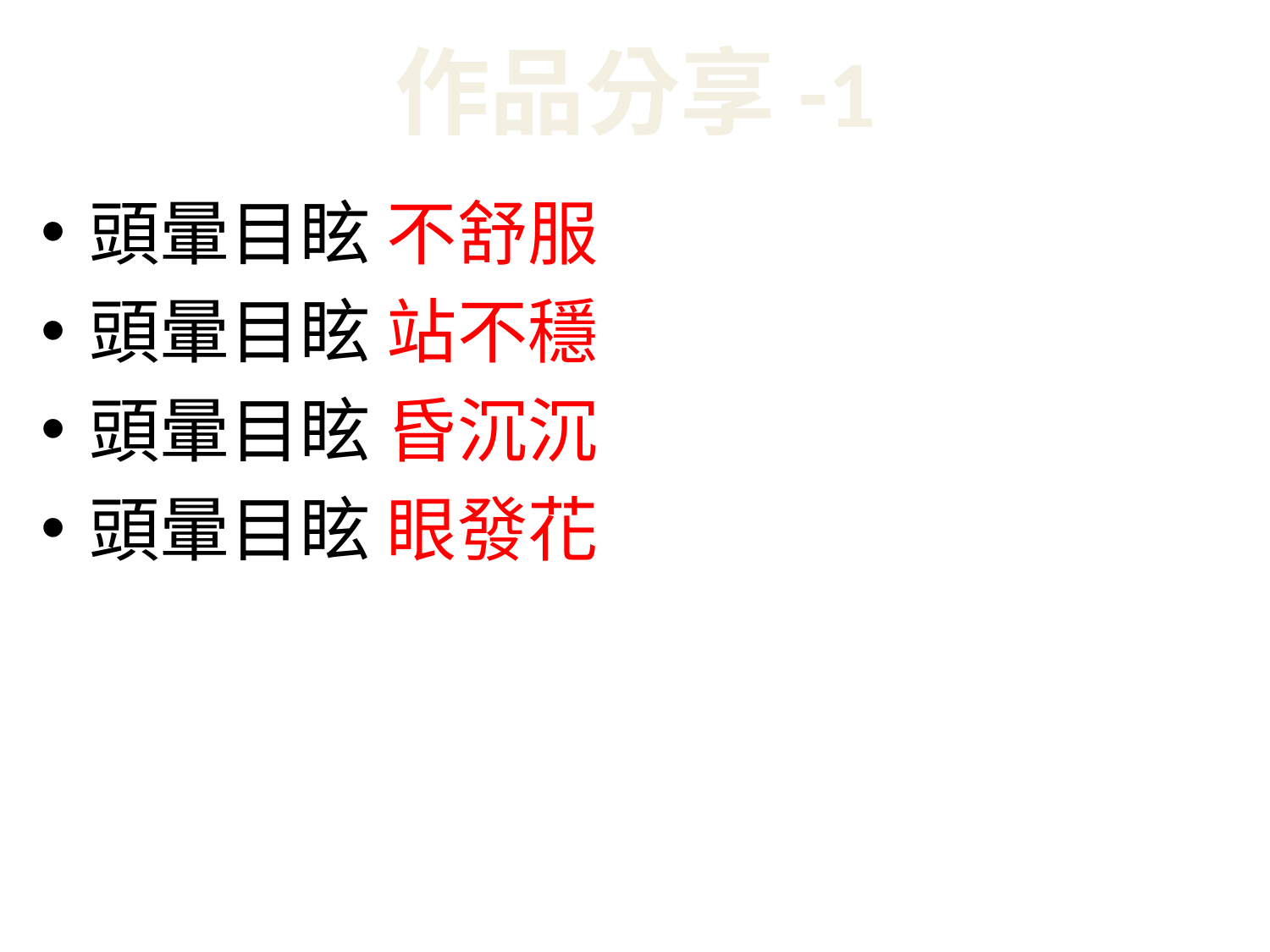

作品分享-1
頭暈目眩 不舒服
頭暈目眩 站不穩
頭暈目眩 昏沉沉
頭暈目眩 眼發花